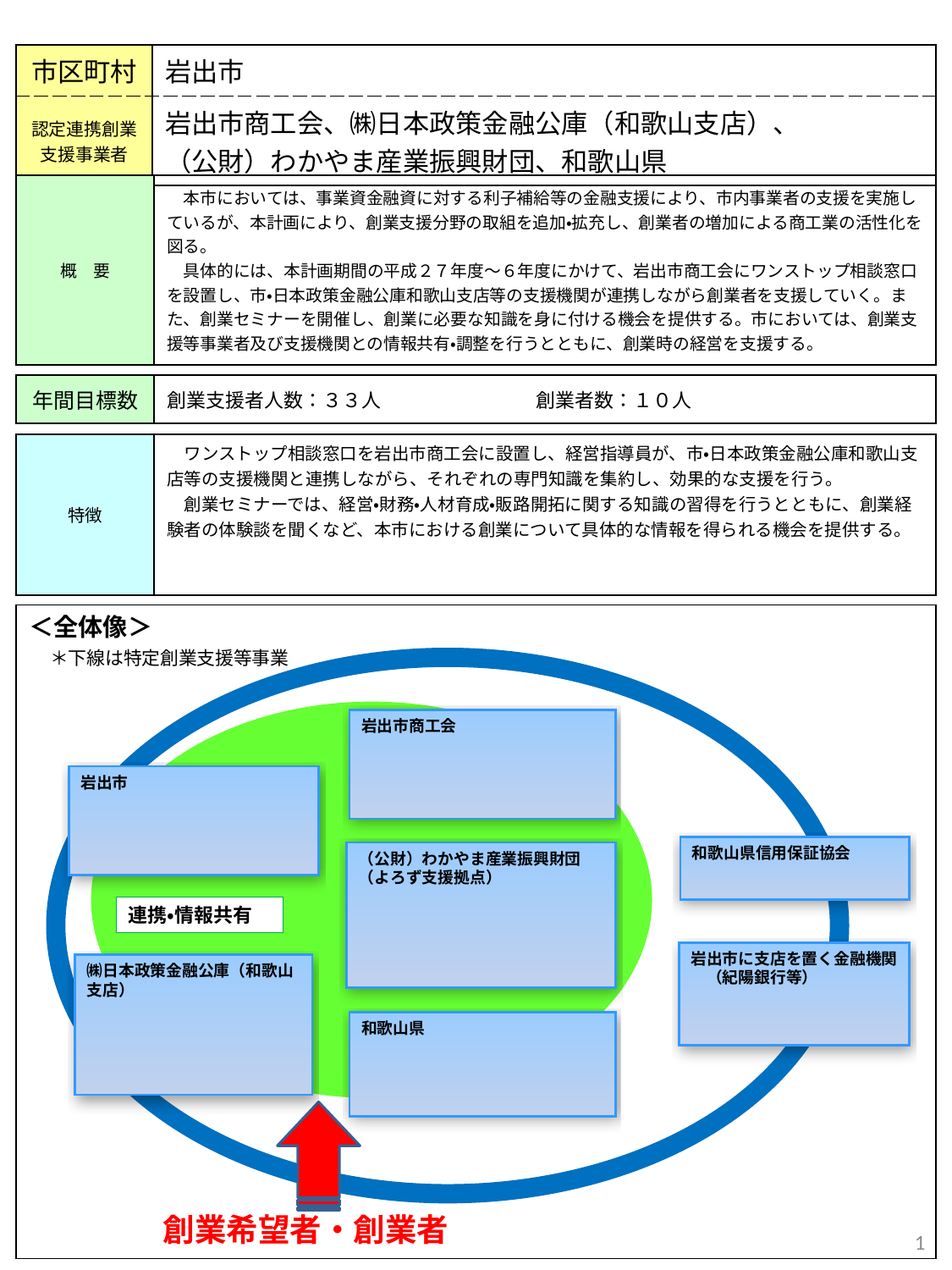

| 市区町村 | 岩出市 |
| --- | --- |
| 認定連携創業支援事業者 | 岩出市商工会、㈱日本政策金融公庫（和歌山支店）、 （公財）わかやま産業振興財団、和歌山県 |
| 概　要 | 本市においては、事業資金融資に対する利子補給等の金融支援により、市内事業者の支援を実施しているが、本計画により、創業支援分野の取組を追加・拡充し、創業者の増加による商工業の活性化を図る。　 　具体的には、本計画期間の平成２７年度～６年度にかけて、岩出市商工会にワンストップ相談窓口を設置し、市・日本政策金融公庫和歌山支店等の支援機関が連携しながら創業者を支援していく。また、創業セミナーを開催し、創業に必要な知識を身に付ける機会を提供する。市においては、創業支援等事業者及び支援機関との情報共有・調整を行うとともに、創業時の経営を支援する。 |
| --- | --- |
| 年間目標数 | 創業支援者人数：３３人　　　　　　　　創業者数：１０人 |
| --- | --- |
| 特徴 | ワンストップ相談窓口を岩出市商工会に設置し、経営指導員が、市・日本政策金融公庫和歌山支店等の支援機関と連携しながら、それぞれの専門知識を集約し、効果的な支援を行う。　 　創業セミナーでは、経営・財務・人材育成・販路開拓に関する知識の習得を行うとともに、創業経験者の体験談を聞くなど、本市における創業について具体的な情報を得られる機会を提供する。 |
| --- | --- |
    ＜全体像＞
| ＊下線は特定創業支援等事業 |
| --- |

岩出市商工会
・ワンストップ相談窓口
・創業前後の経営指導等
・創業セミナーを実施
岩出市
・創業に関する相談窓口
・創業促進に係る施策の検討
・創業支援ネットワークに係る調整

和歌山県信用保証協会
・創業に関する金融相談
（公財）わかやま産業振興財団（よろず支援拠点）
・創業・起業サポート
・創業セミナーを実施
・わかやま地域課題解決型起業支援事
業を実施
・わかやま起業塾を実施

連携・情報共有
岩出市に支店を置く金融機関　（紀陽銀行等）
・県制度融資の実施
・資金調達へのアドバイス
㈱日本政策金融公庫（和歌山支店）
・新規開業関連融資等の金融支援
・ビジネスマッチング支援
・創業に関する情報提供
・創業セミナーを実施
和歌山県
・わかやま地域課題解決型起業支援事
業を実施
・わかやま起業塾を実施

創業希望者・創業者
1